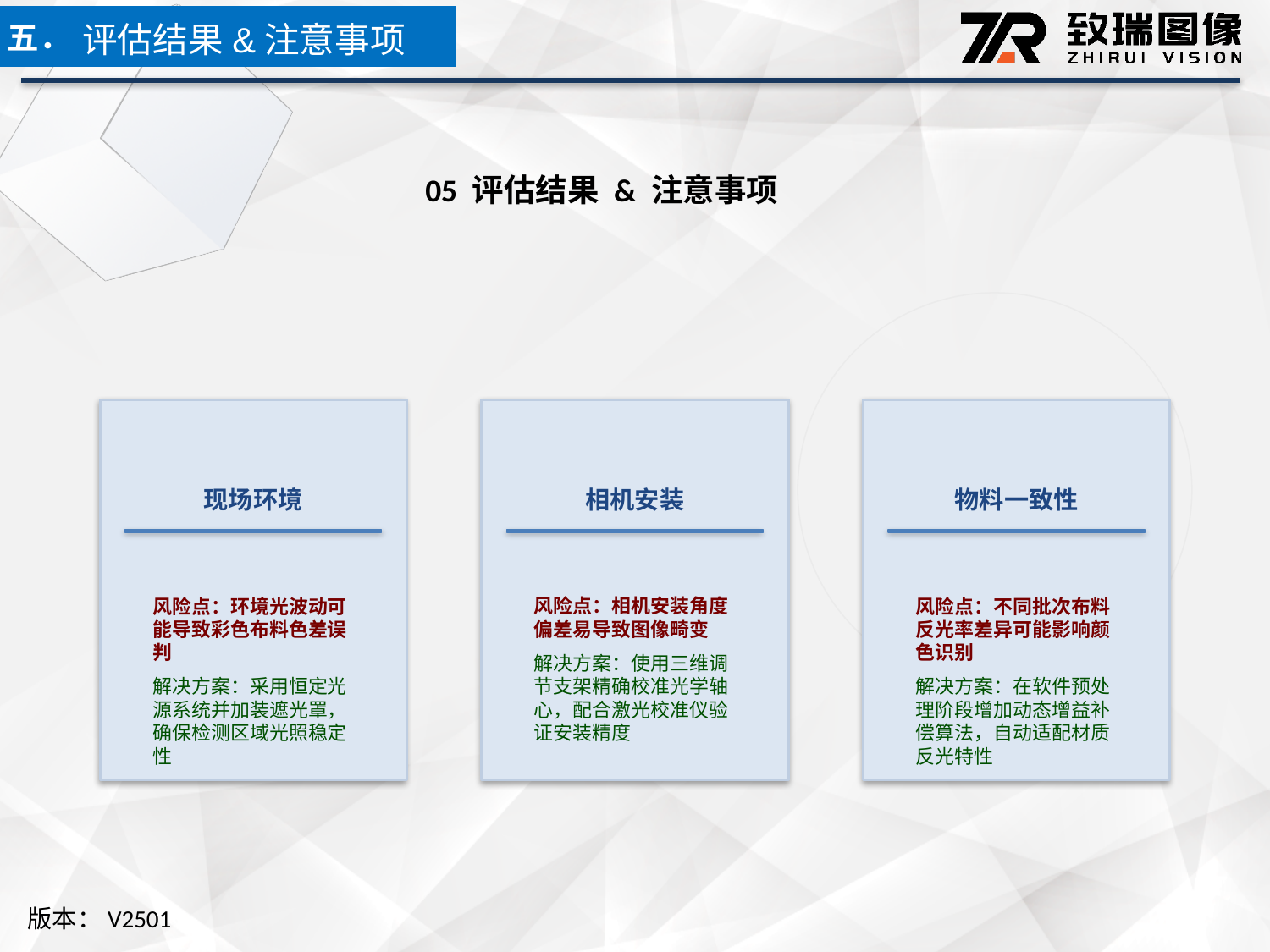

五．
评估结果&注意事项

05 评估结果 & 注意事项

现场环境

相机安装

物料一致性

风险点：环境光波动可能导致彩色布料色差误判
解决方案：采用恒定光源系统并加装遮光罩，确保检测区域光照稳定性

风险点：相机安装角度偏差易导致图像畸变
解决方案：使用三维调节支架精确校准光学轴心，配合激光校准仪验证安装精度

风险点：不同批次布料反光率差异可能影响颜色识别
解决方案：在软件预处理阶段增加动态增益补偿算法，自动适配材质反光特性